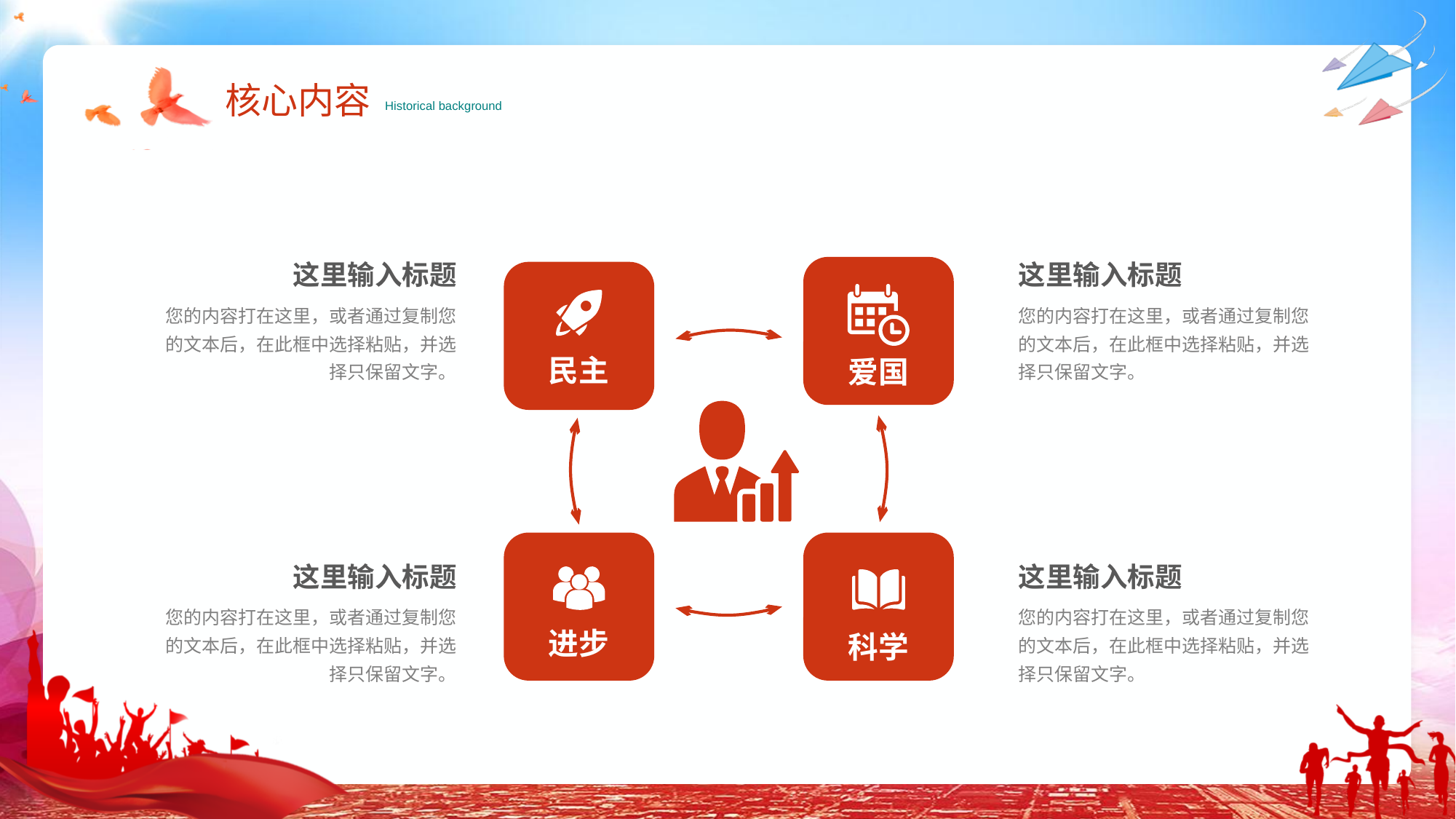

核心内容
Historical background
这里输入标题
您的内容打在这里，或者通过复制您的文本后，在此框中选择粘贴，并选择只保留文字。
这里输入标题
您的内容打在这里，或者通过复制您的文本后，在此框中选择粘贴，并选择只保留文字。

民主
爱国

进步
科学
这里输入标题
您的内容打在这里，或者通过复制您的文本后，在此框中选择粘贴，并选择只保留文字。
这里输入标题
您的内容打在这里，或者通过复制您的文本后，在此框中选择粘贴，并选择只保留文字。